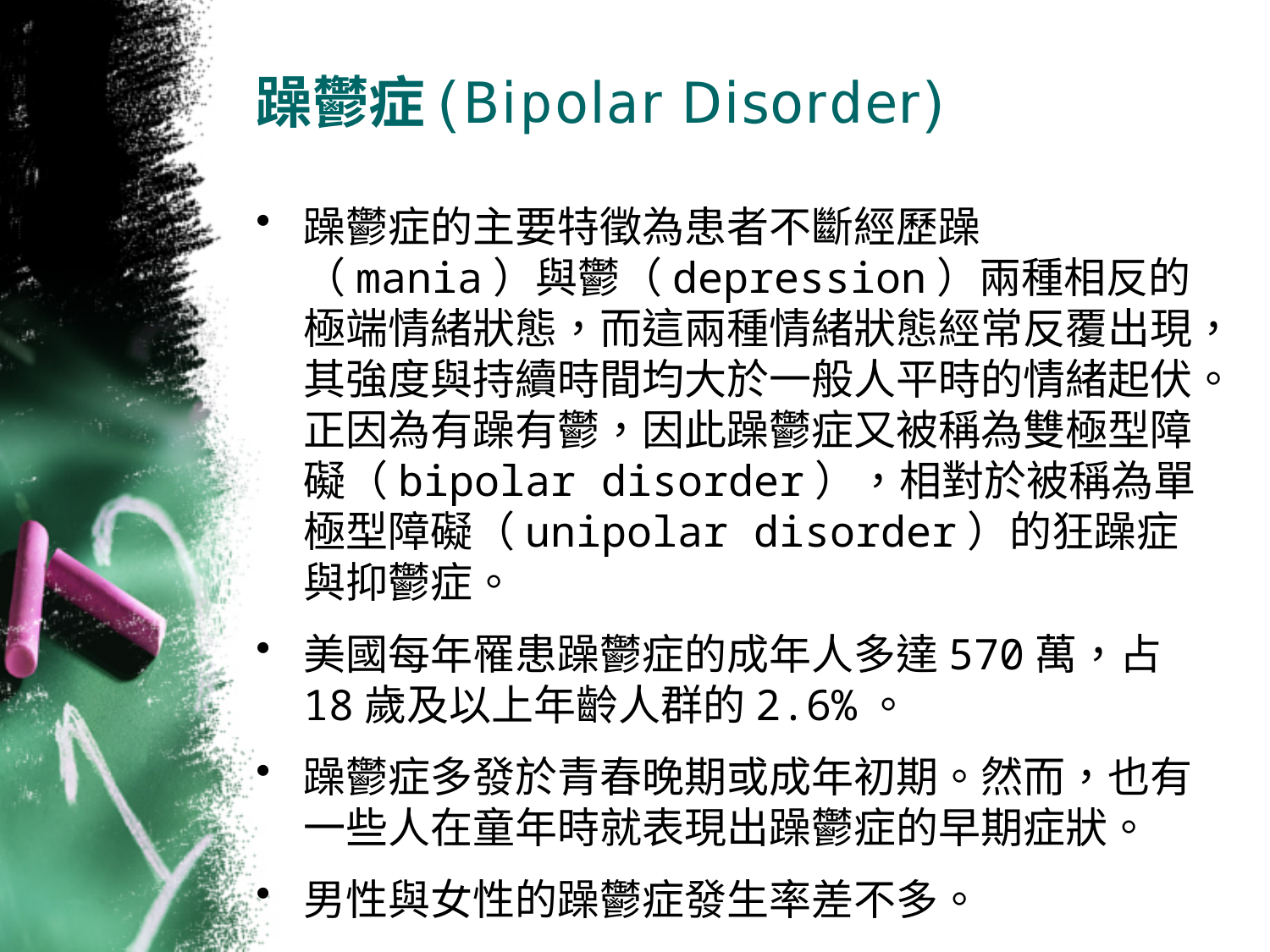

# 躁鬱症(Bipolar Disorder)
躁鬱症的主要特徵為患者不斷經歷躁（mania）與鬱（depression）兩種相反的極端情緒狀態，而這兩種情緒狀態經常反覆出現，其強度與持續時間均大於一般人平時的情緒起伏。正因為有躁有鬱，因此躁鬱症又被稱為雙極型障礙（bipolar disorder），相對於被稱為單極型障礙（unipolar disorder）的狂躁症與抑鬱症。
美國每年罹患躁鬱症的成年人多達570萬，占18歲及以上年齡人群的2.6%。
躁鬱症多發於青春晚期或成年初期。然而，也有一些人在童年時就表現出躁鬱症的早期症狀。
男性與女性的躁鬱症發生率差不多。